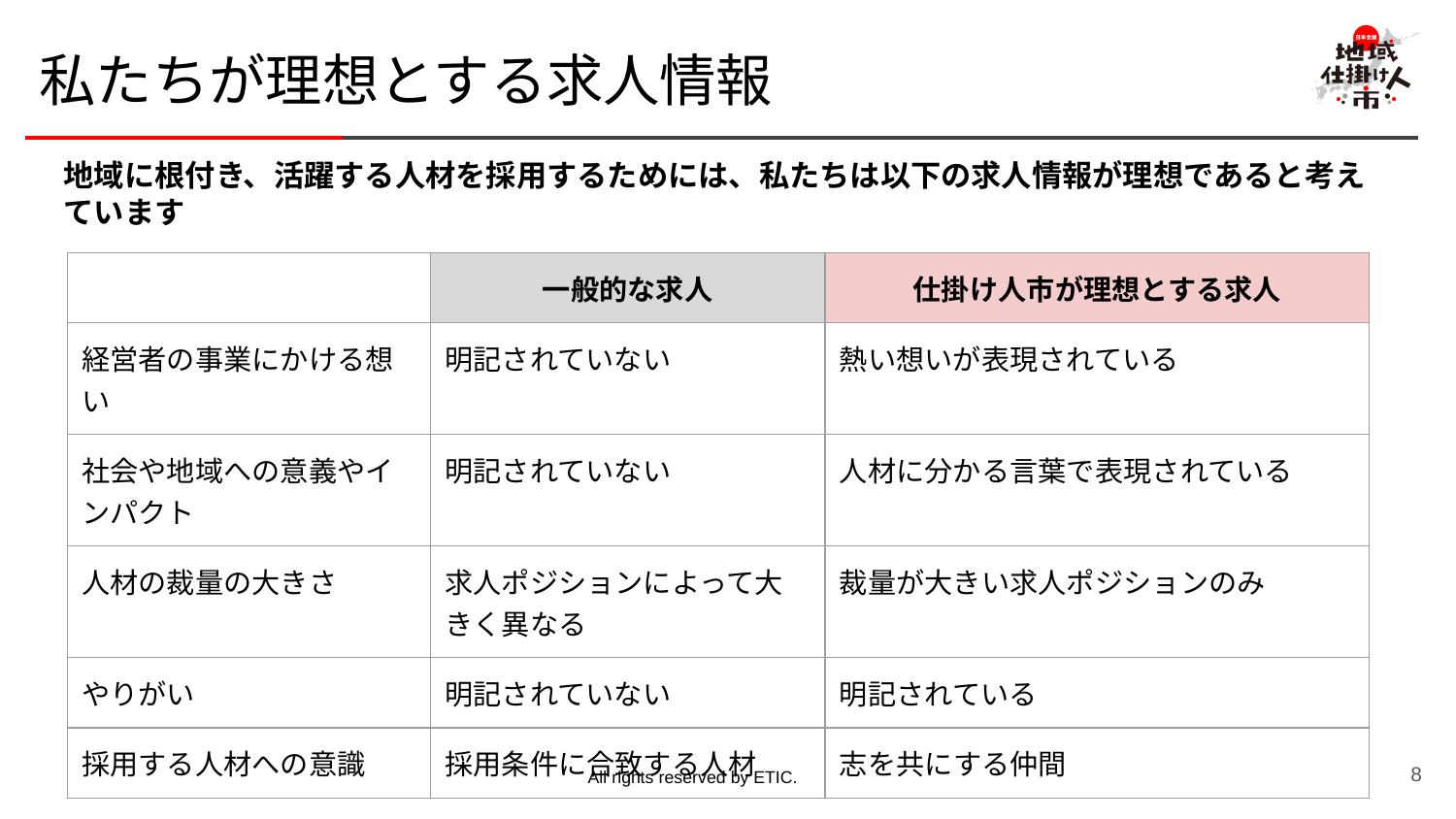

# 私たちが理想とする求人情報
地域に根付き、活躍する人材を採用するためには、私たちは以下の求人情報が理想であると考えています
|  | 一般的な求人 | 仕掛け人市が理想とする求人 |
| --- | --- | --- |
| 経営者の事業にかける想い | 明記されていない | 熱い想いが表現されている |
| 社会や地域への意義やインパクト | 明記されていない | 人材に分かる言葉で表現されている |
| 人材の裁量の大きさ | 求人ポジションによって大きく異なる | 裁量が大きい求人ポジションのみ |
| やりがい | 明記されていない | 明記されている |
| 採用する人材への意識 | 採用条件に合致する人材 | 志を共にする仲間 |
8